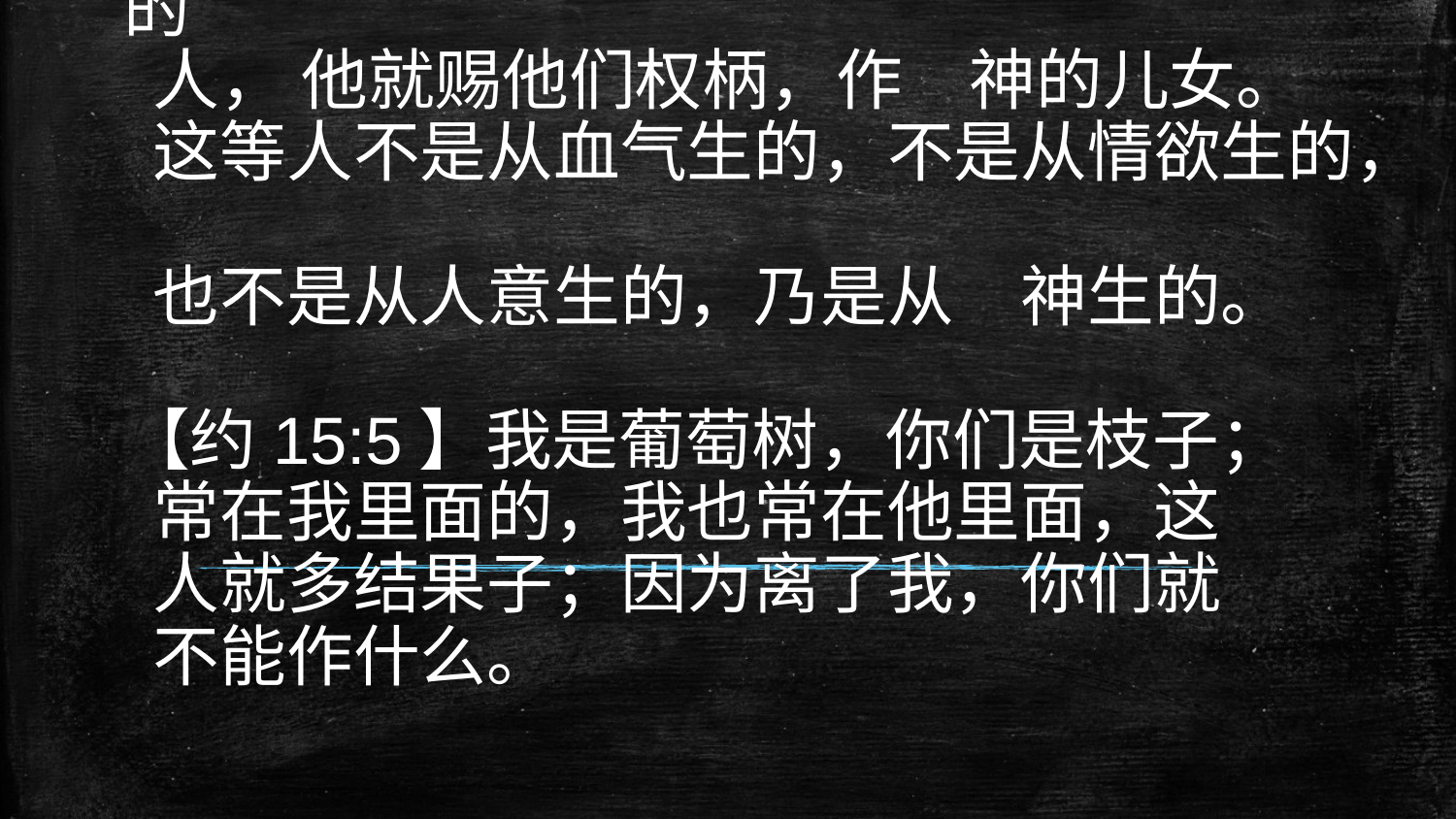

# 【约1:12-13】凡接待他的，就是信他名的 人， 他就赐他们权柄，作　神的儿女。 这等人不是从血气生的，不是从情欲生的， 也不是从人意生的，乃是从　神生的。 【约15:5】我是葡萄树，你们是枝子； 常在我里面的，我也常在他里面，这 人就多结果子；因为离了我，你们就 不能作什么。